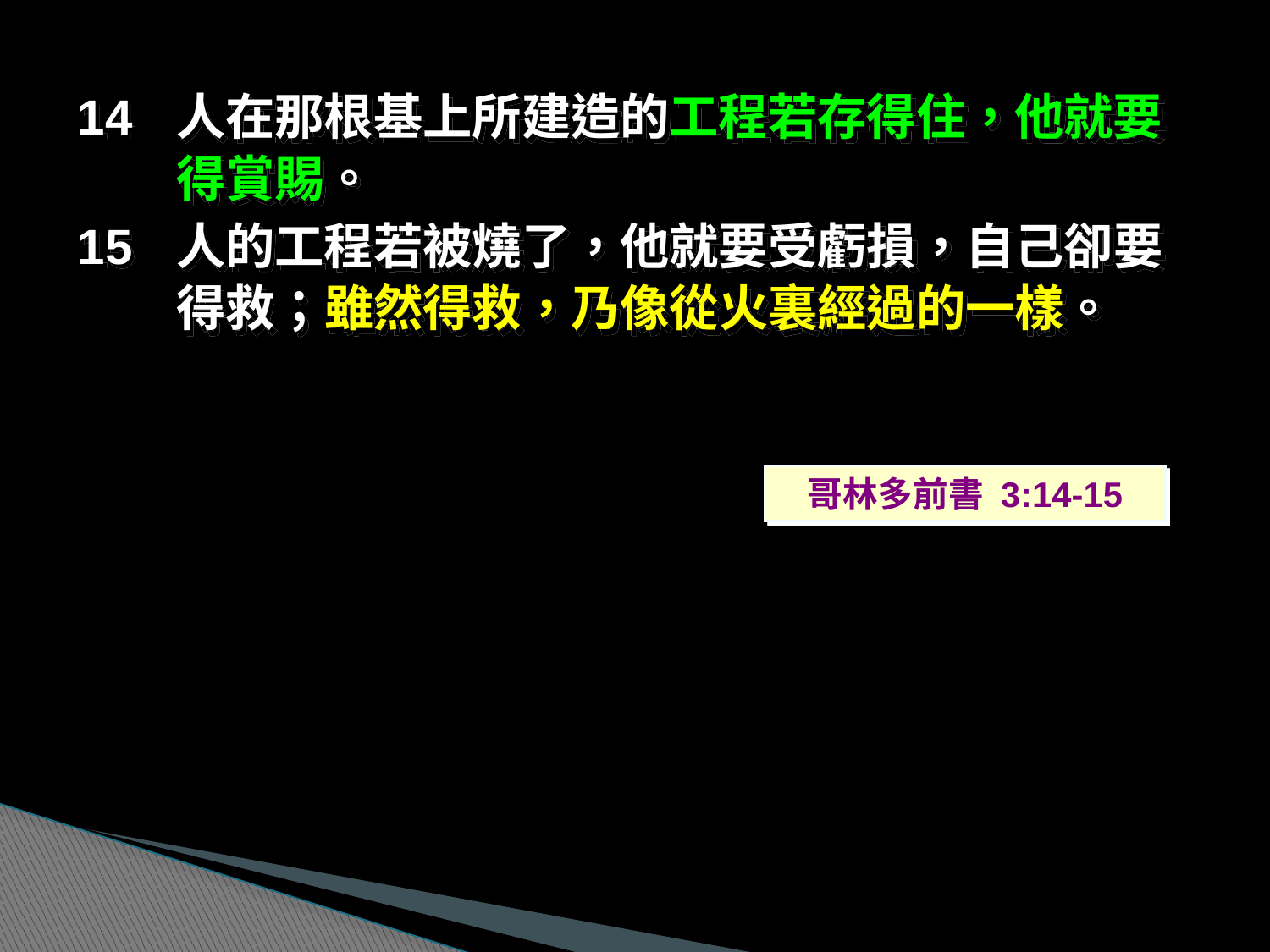

14	人在那根基上所建造的工程若存得住，他就要得賞賜。
15	人的工程若被燒了，他就要受虧損，自己卻要得救；雖然得救，乃像從火裏經過的一樣。
哥林多前書 3:14-15